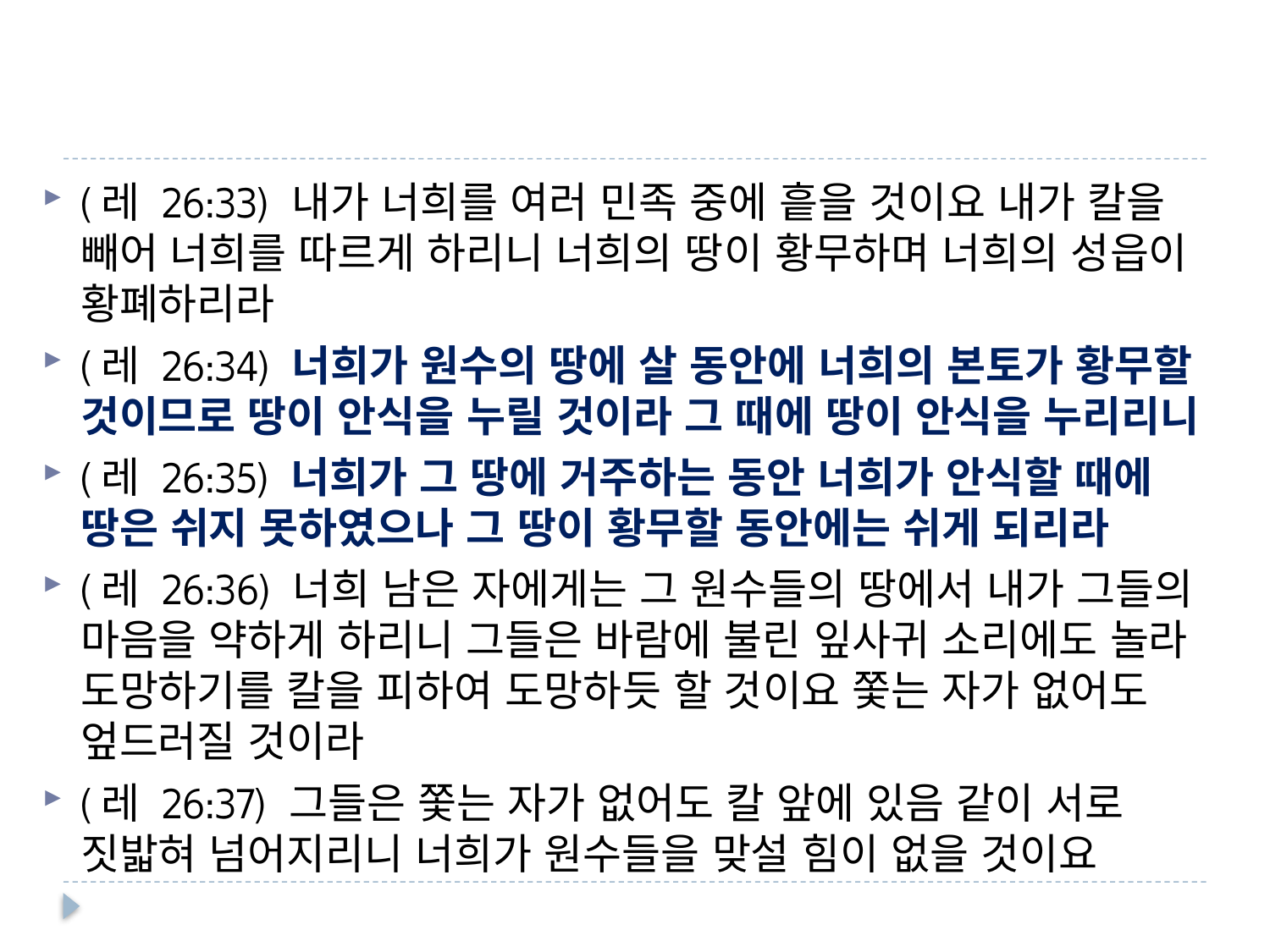

#
(레 26:33) 내가 너희를 여러 민족 중에 흩을 것이요 내가 칼을 빼어 너희를 따르게 하리니 너희의 땅이 황무하며 너희의 성읍이 황폐하리라
(레 26:34) 너희가 원수의 땅에 살 동안에 너희의 본토가 황무할 것이므로 땅이 안식을 누릴 것이라 그 때에 땅이 안식을 누리리니
(레 26:35) 너희가 그 땅에 거주하는 동안 너희가 안식할 때에 땅은 쉬지 못하였으나 그 땅이 황무할 동안에는 쉬게 되리라
(레 26:36) 너희 남은 자에게는 그 원수들의 땅에서 내가 그들의 마음을 약하게 하리니 그들은 바람에 불린 잎사귀 소리에도 놀라 도망하기를 칼을 피하여 도망하듯 할 것이요 쫓는 자가 없어도 엎드러질 것이라
(레 26:37) 그들은 쫓는 자가 없어도 칼 앞에 있음 같이 서로 짓밟혀 넘어지리니 너희가 원수들을 맞설 힘이 없을 것이요